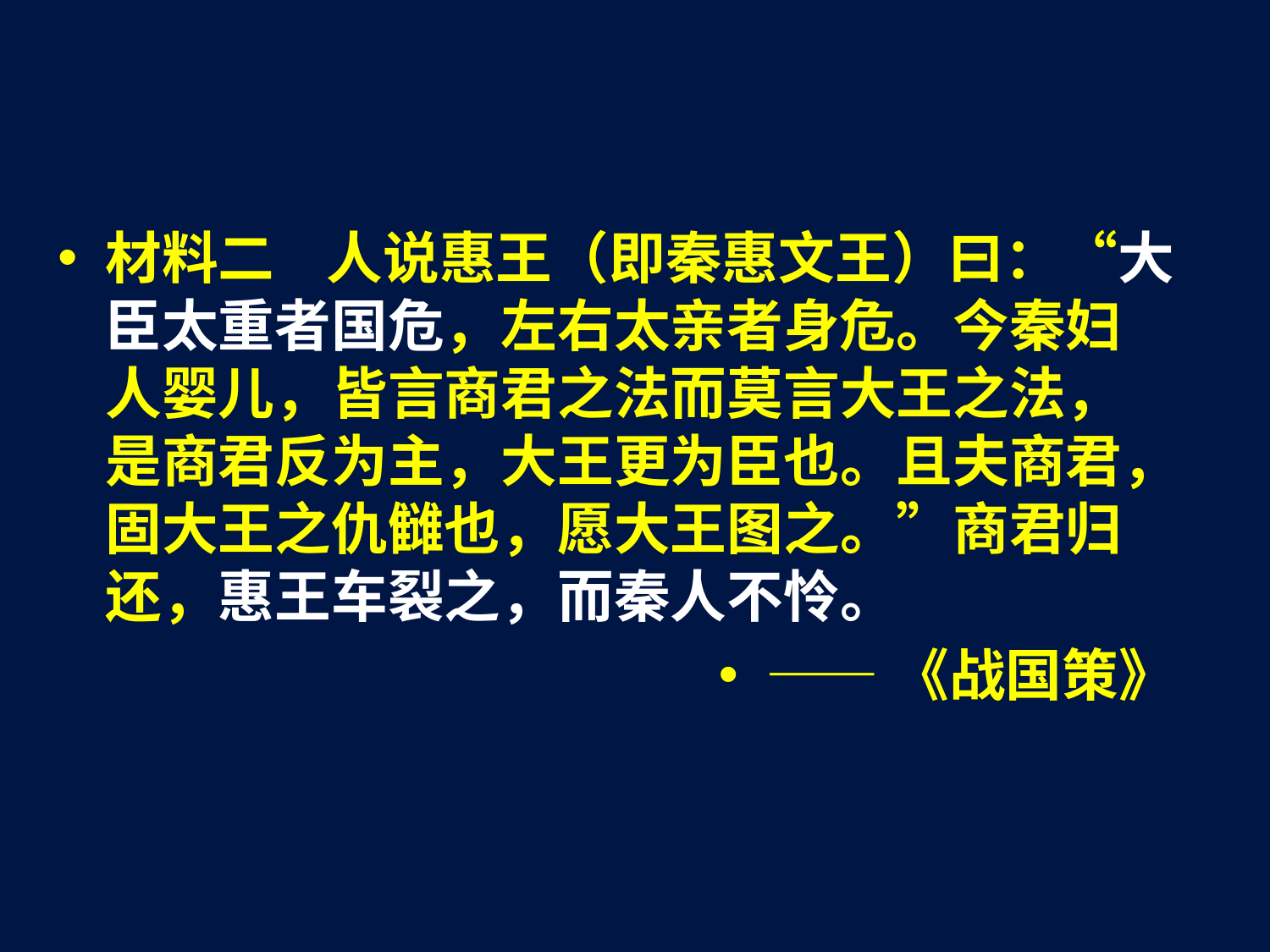

#
材料二    人说惠王（即秦惠文王）曰：“大臣太重者国危，左右太亲者身危。今秦妇人婴儿，皆言商君之法而莫言大王之法，是商君反为主，大王更为臣也。且夫商君，固大王之仇雠也，愿大王图之。”商君归还，惠王车裂之，而秦人不怜。
——《战国策》